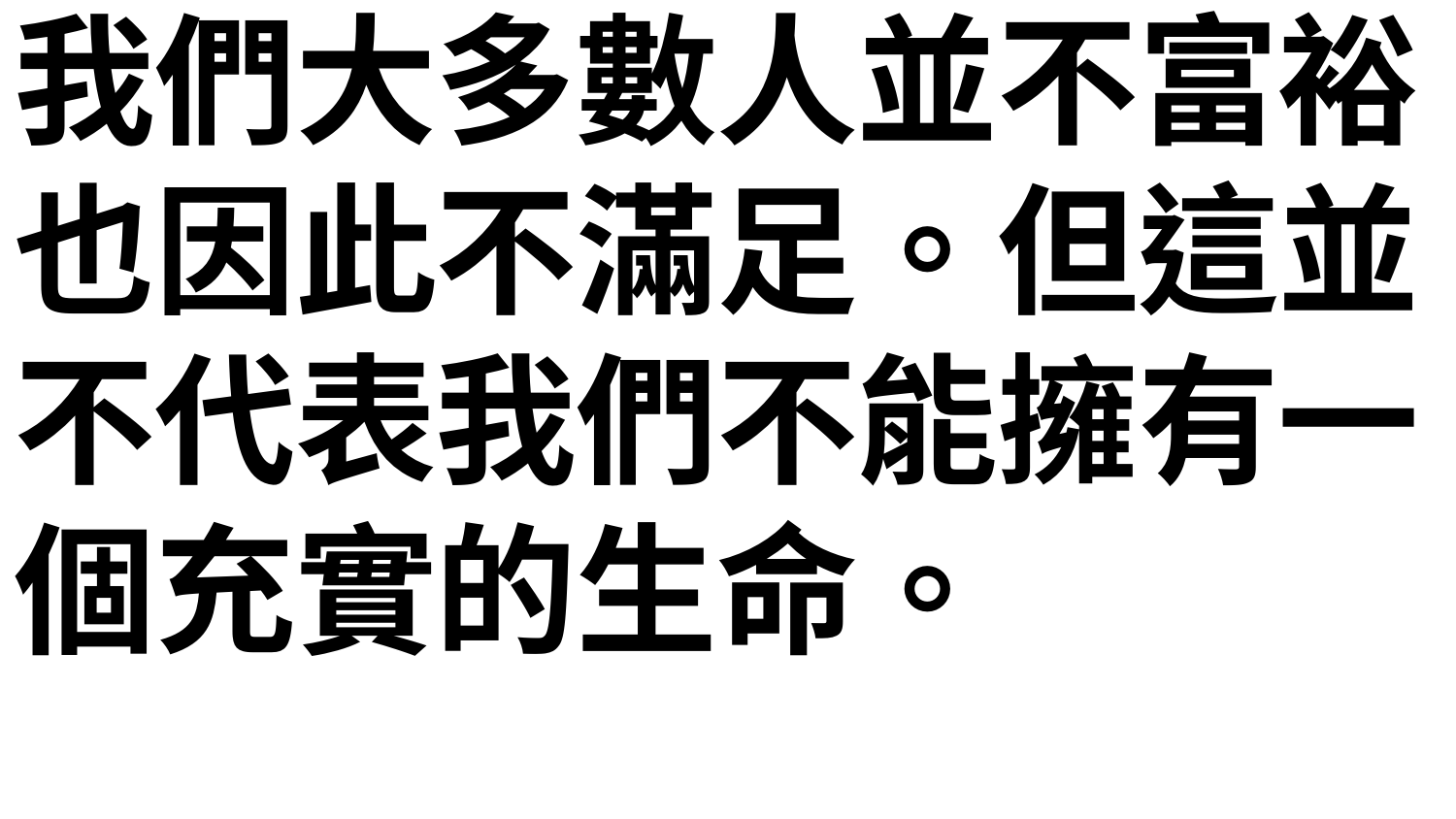

我們大多數人並不富裕也因此不滿足。但這並不代表我們不能擁有一個充實的生命。